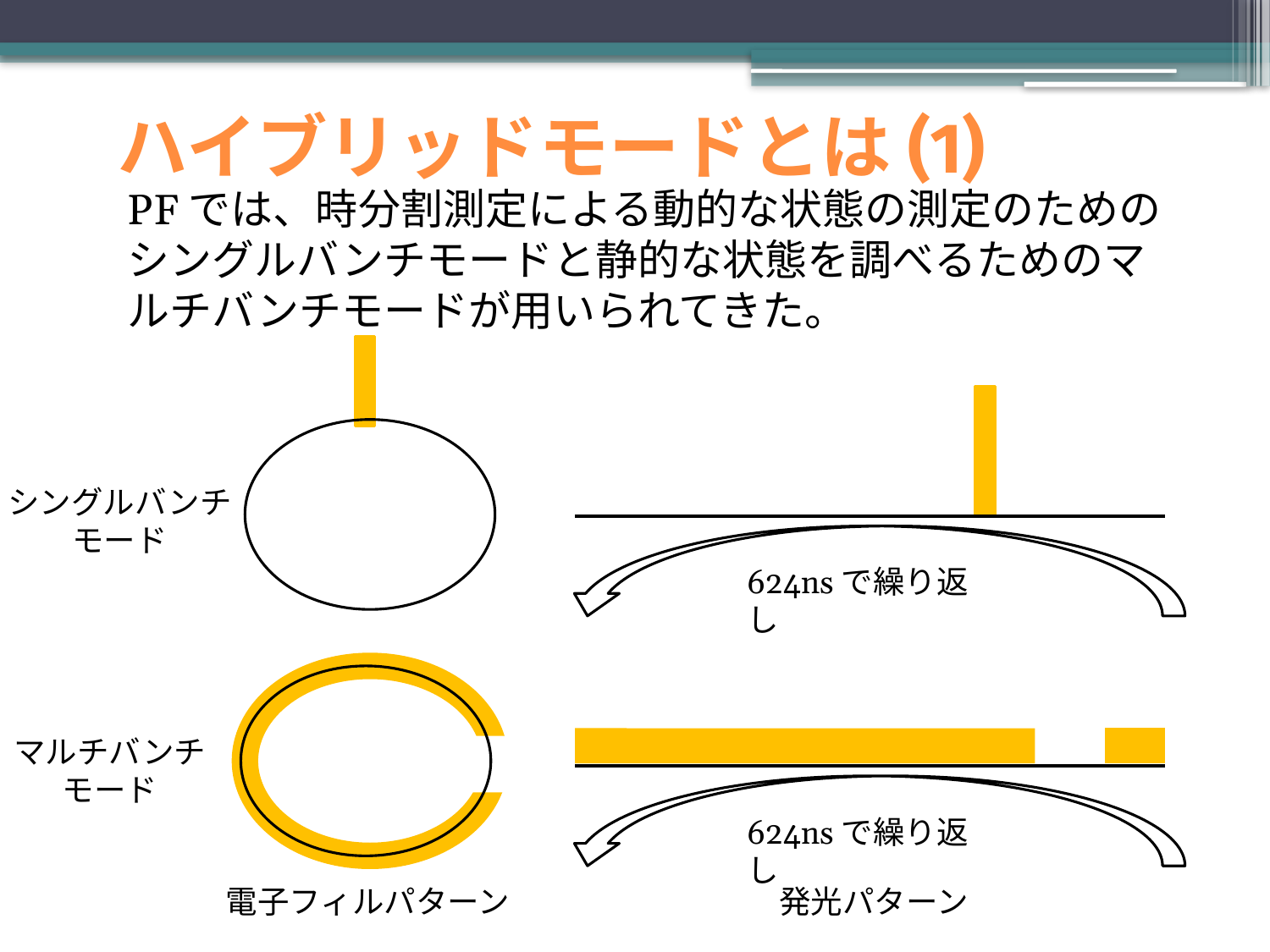

ハイブリッドモードとは(1)
PFでは、時分割測定による動的な状態の測定のためのシングルバンチモードと静的な状態を調べるためのマルチバンチモードが用いられてきた。

シングルバンチ
モード

624nsで繰り返し

マルチバンチ
モード

624nsで繰り返し
電子フィルパターン
発光パターン